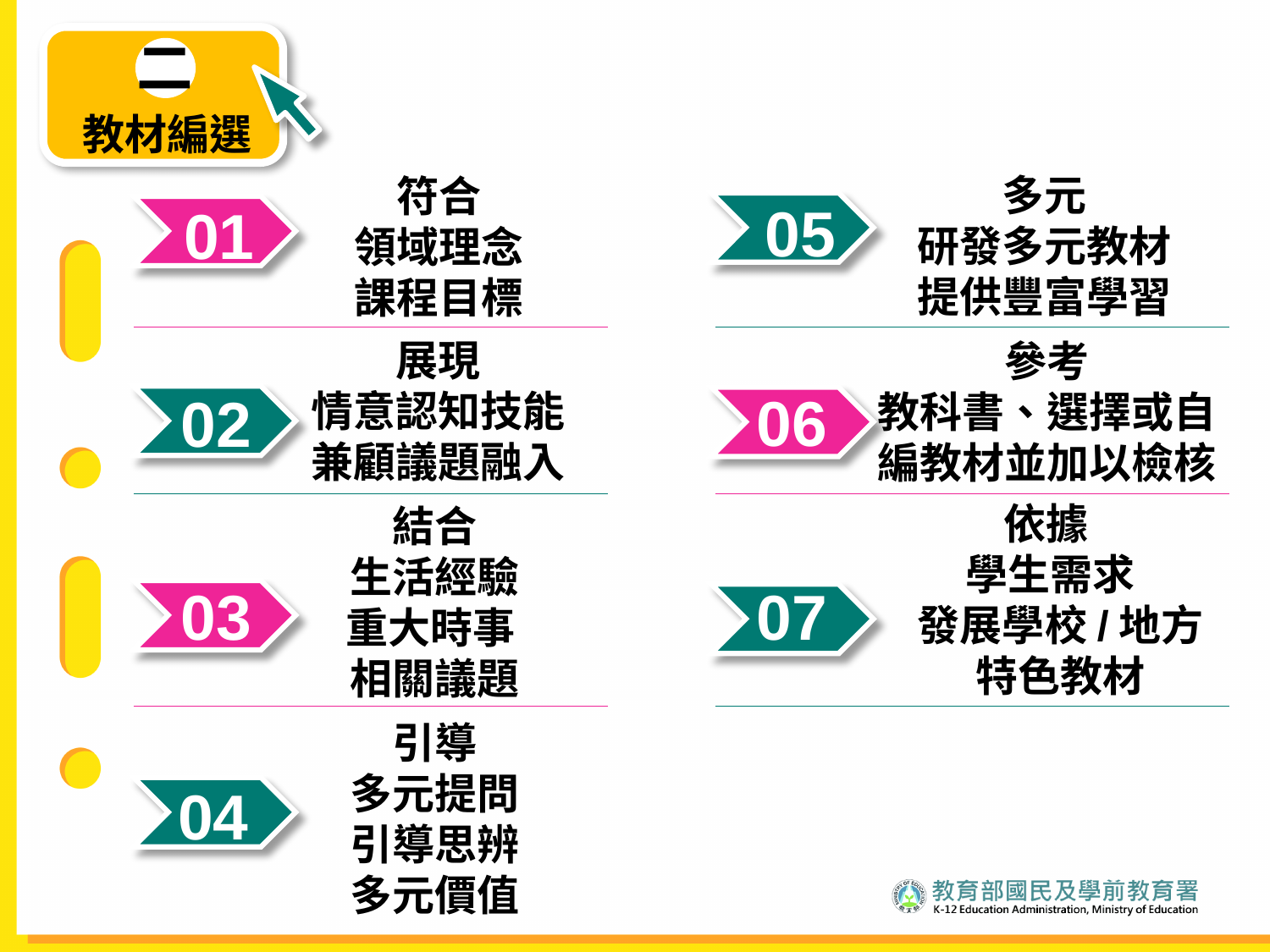

二

教材編選

多元
研發多元教材
提供豐富學習

符合
領域理念
課程目標
05
01
展現
情意認知技能
兼顧議題融入
參考
教科書、選擇或自編教材並加以檢核

06
02
        依據
    學生需求
發展學校/地方
     特色教材
結合
生活經驗
重大時事
相關議題
03
07
引導
多元提問
引導思辨
多元價值
04